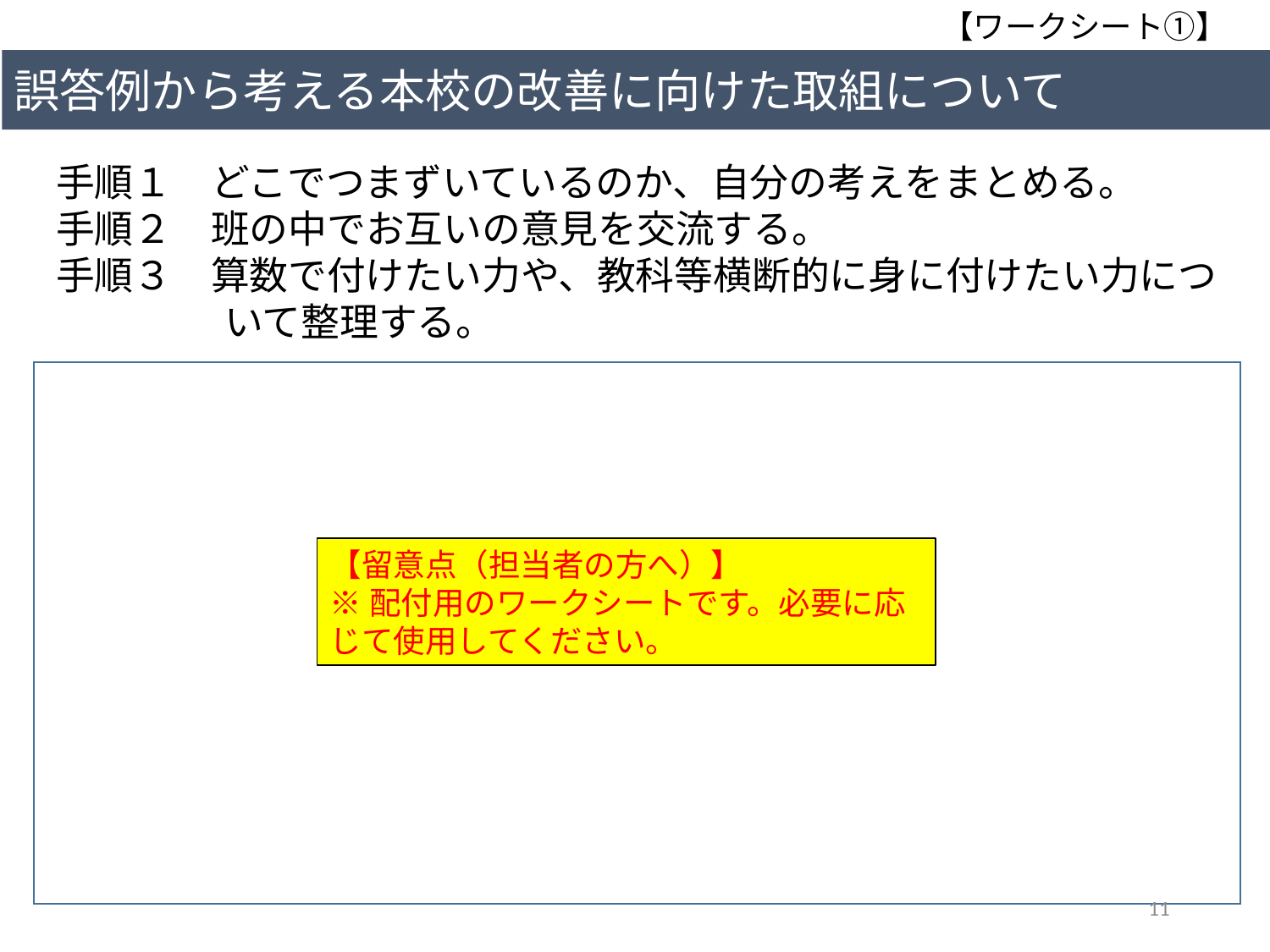

【ワークシート①】

誤答例から考える本校の改善に向けた取組について
　 手順１　どこでつまずいているのか、自分の考えをまとめる。
　 手順２　班の中でお互いの意見を交流する。
　 手順３　算数で付けたい力や、教科等横断的に身に付けたい力につ
     　　　　いて整理する。

【留意点（担当者の方へ）】
※配付用のワークシートです。必要に応じて使用してください。
11